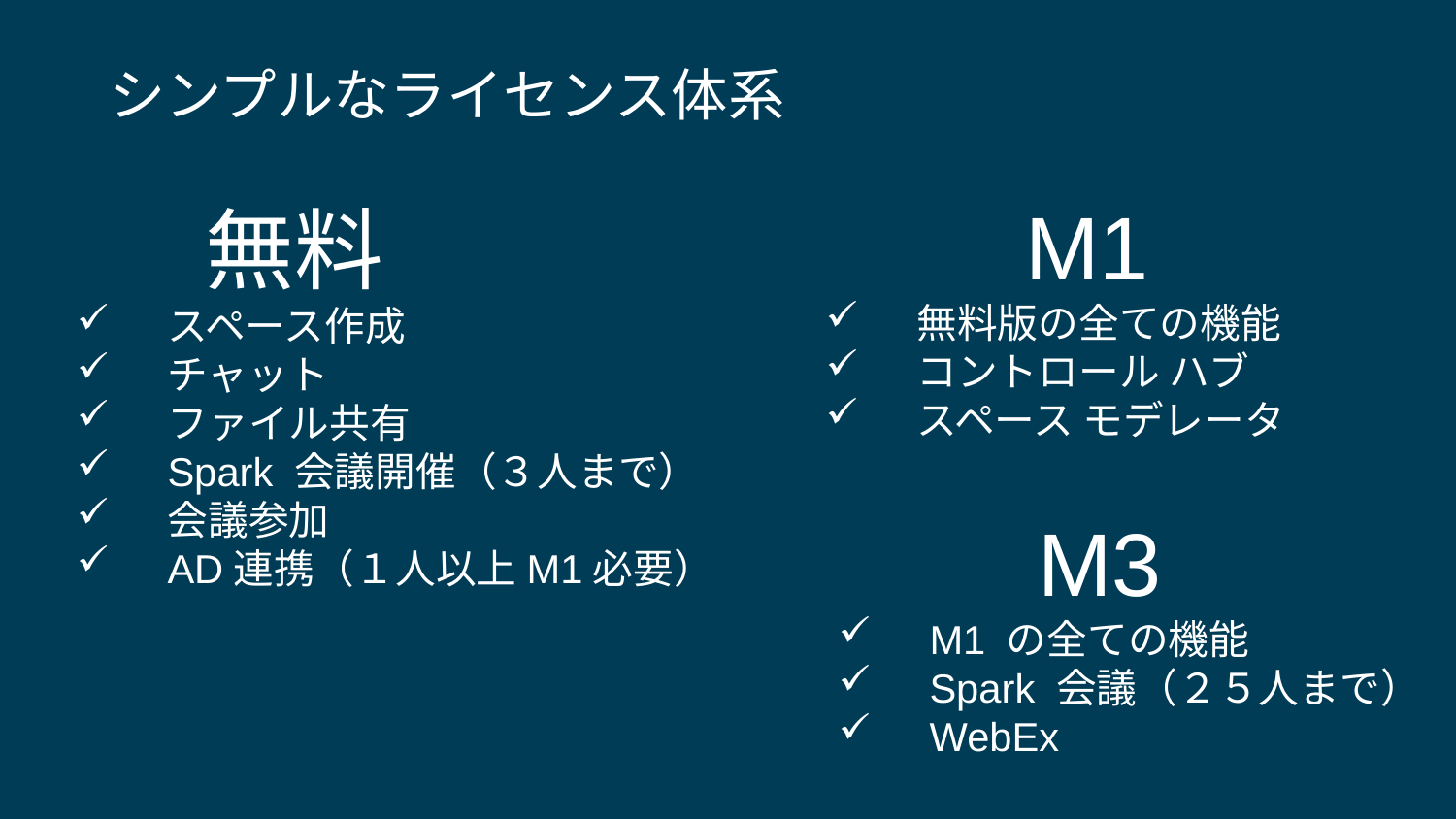

シンプルなライセンス体系
　　M1
無料版の全ての機能
コントロール ハブ
スペース モデレータ

　  無料
スペース作成
チャット
ファイル共有
Spark 会議開催（３人まで）
会議参加
AD連携（１人以上M1必要）
　　M3
M1 の全ての機能
Spark 会議（２５人まで）
WebEx